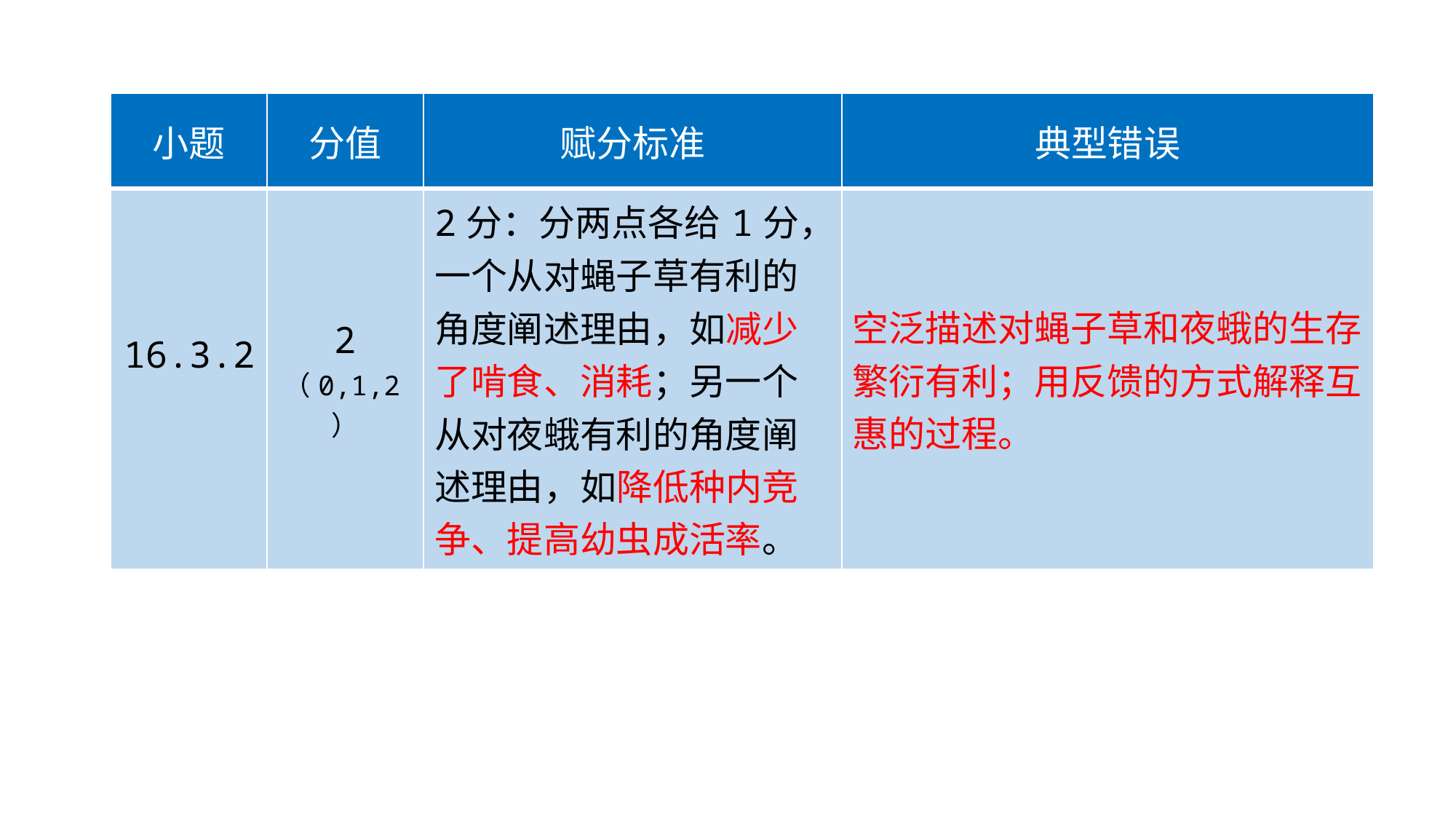

| 小题 | 分值 | 赋分标准 | 典型错误 |
| --- | --- | --- | --- |
| 16.3.2 | 2 （0,1,2） | 2分：分两点各给1分，一个从对蝇子草有利的角度阐述理由，如减少了啃食、消耗；另一个从对夜蛾有利的角度阐述理由，如降低种内竞争、提高幼虫成活率。 | 空泛描述对蝇子草和夜蛾的生存繁衍有利；用反馈的方式解释互惠的过程。 |